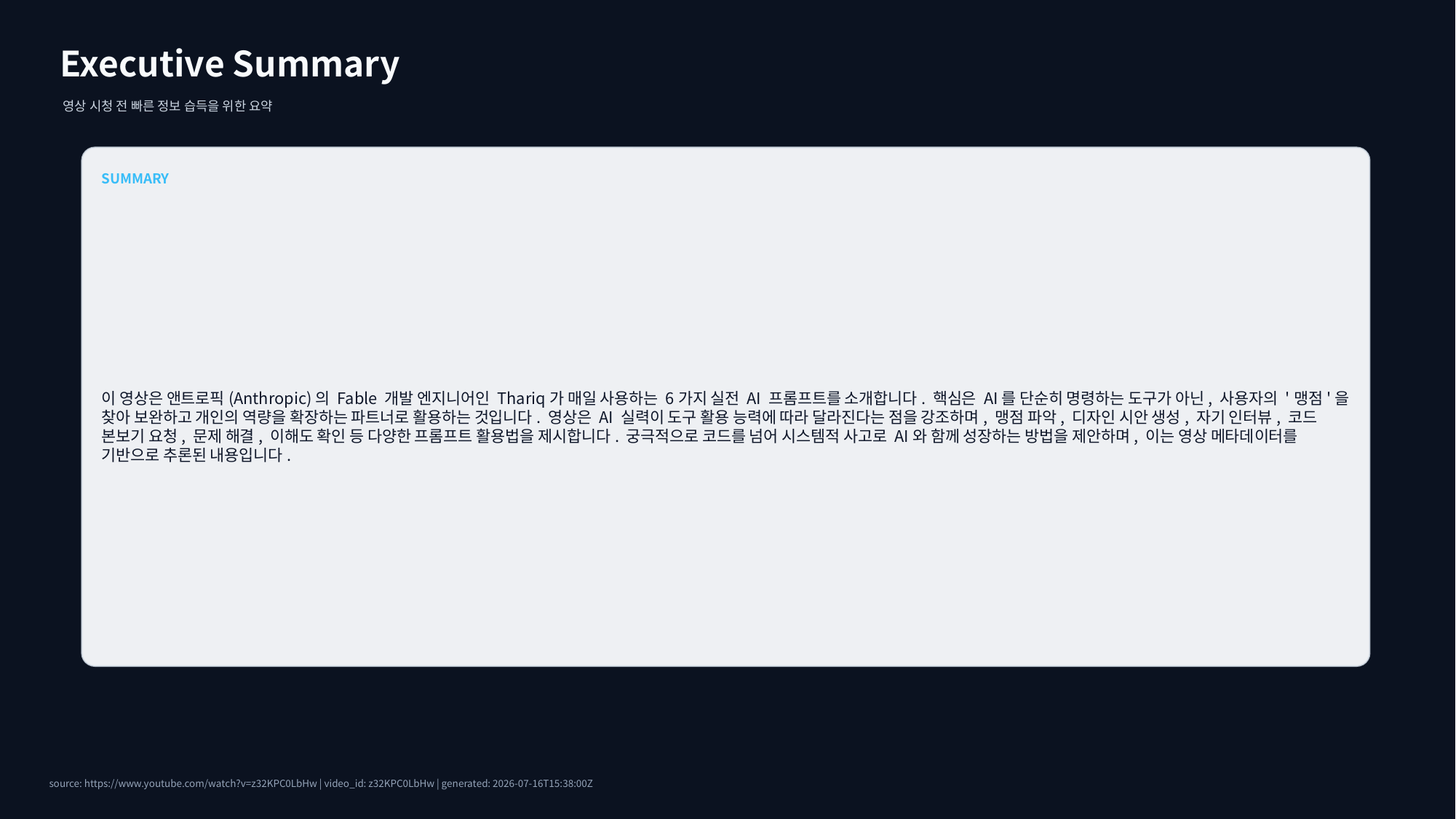

Executive Summary
영상 시청 전 빠른 정보 습득을 위한 요약

SUMMARY
이 영상은 앤트로픽(Anthropic)의 Fable 개발 엔지니어인 Thariq가 매일 사용하는 6가지 실전 AI 프롬프트를 소개합니다. 핵심은 AI를 단순히 명령하는 도구가 아닌, 사용자의 '맹점'을 찾아 보완하고 개인의 역량을 확장하는 파트너로 활용하는 것입니다. 영상은 AI 실력이 도구 활용 능력에 따라 달라진다는 점을 강조하며, 맹점 파악, 디자인 시안 생성, 자기 인터뷰, 코드 본보기 요청, 문제 해결, 이해도 확인 등 다양한 프롬프트 활용법을 제시합니다. 궁극적으로 코드를 넘어 시스템적 사고로 AI와 함께 성장하는 방법을 제안하며, 이는 영상 메타데이터를 기반으로 추론된 내용입니다.
source: https://www.youtube.com/watch?v=z32KPC0LbHw | video_id: z32KPC0LbHw | generated: 2026-07-16T15:38:00Z